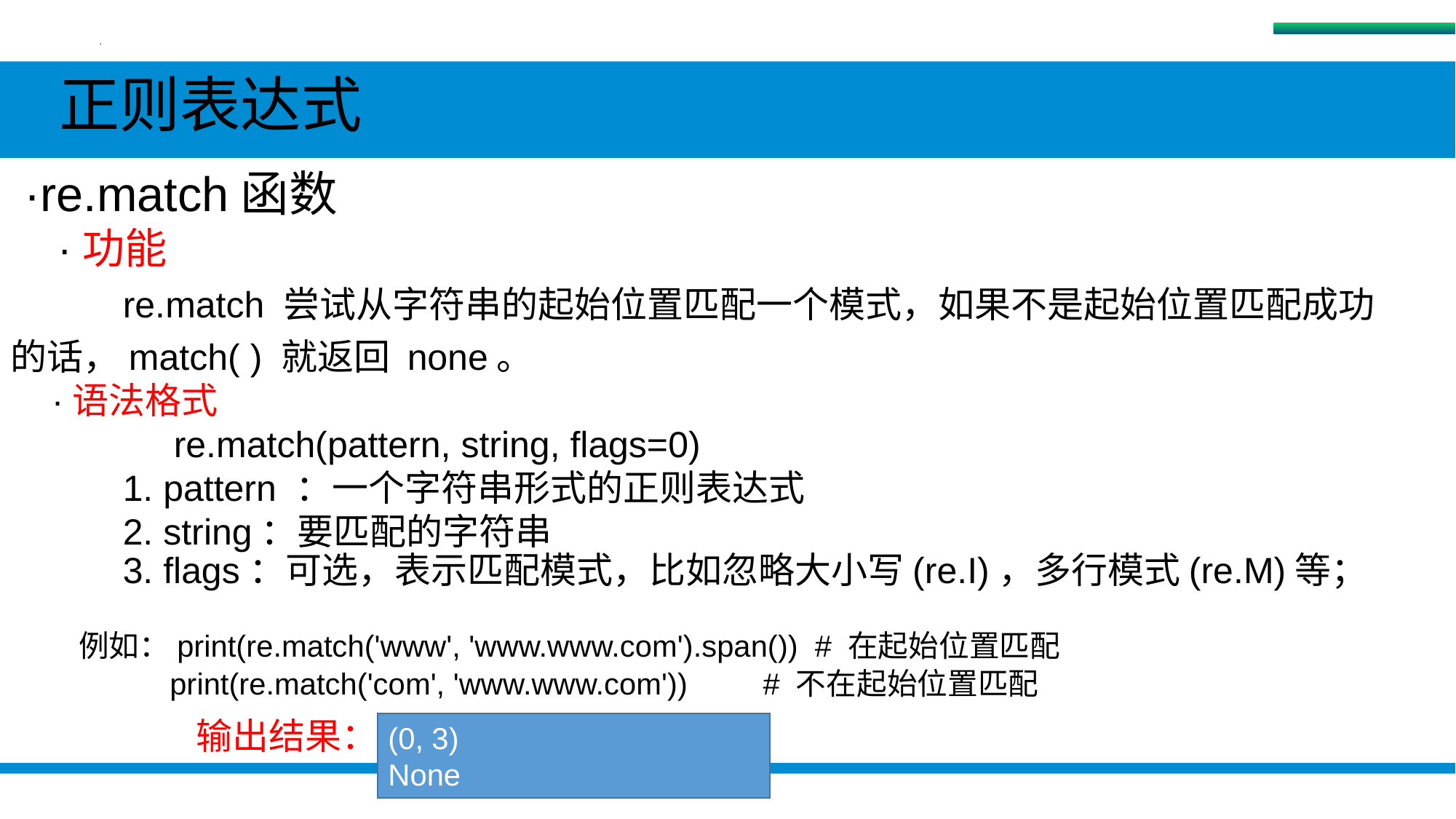

字符串

  正则表达式
 ·re.match函数
    ·功能
           re.match 尝试从字符串的起始位置匹配一个模式，如果不是起始位置匹配成功的话，match( ) 就返回 none。
    ·语法格式
                re.match(pattern, string, flags=0)
           1. pattern ：一个字符串形式的正则表达式
           2. string：要匹配的字符串
           3. flags：可选，表示匹配模式，比如忽略大小写(re.I)，多行模式(re.M)等；

         例如：print(re.match('www', 'www.www.com').span())  # 在起始位置匹配
                   print(re.match('com', 'www.www.com'))         # 不在起始位置匹配
输出结果：
(0, 3)
None
#